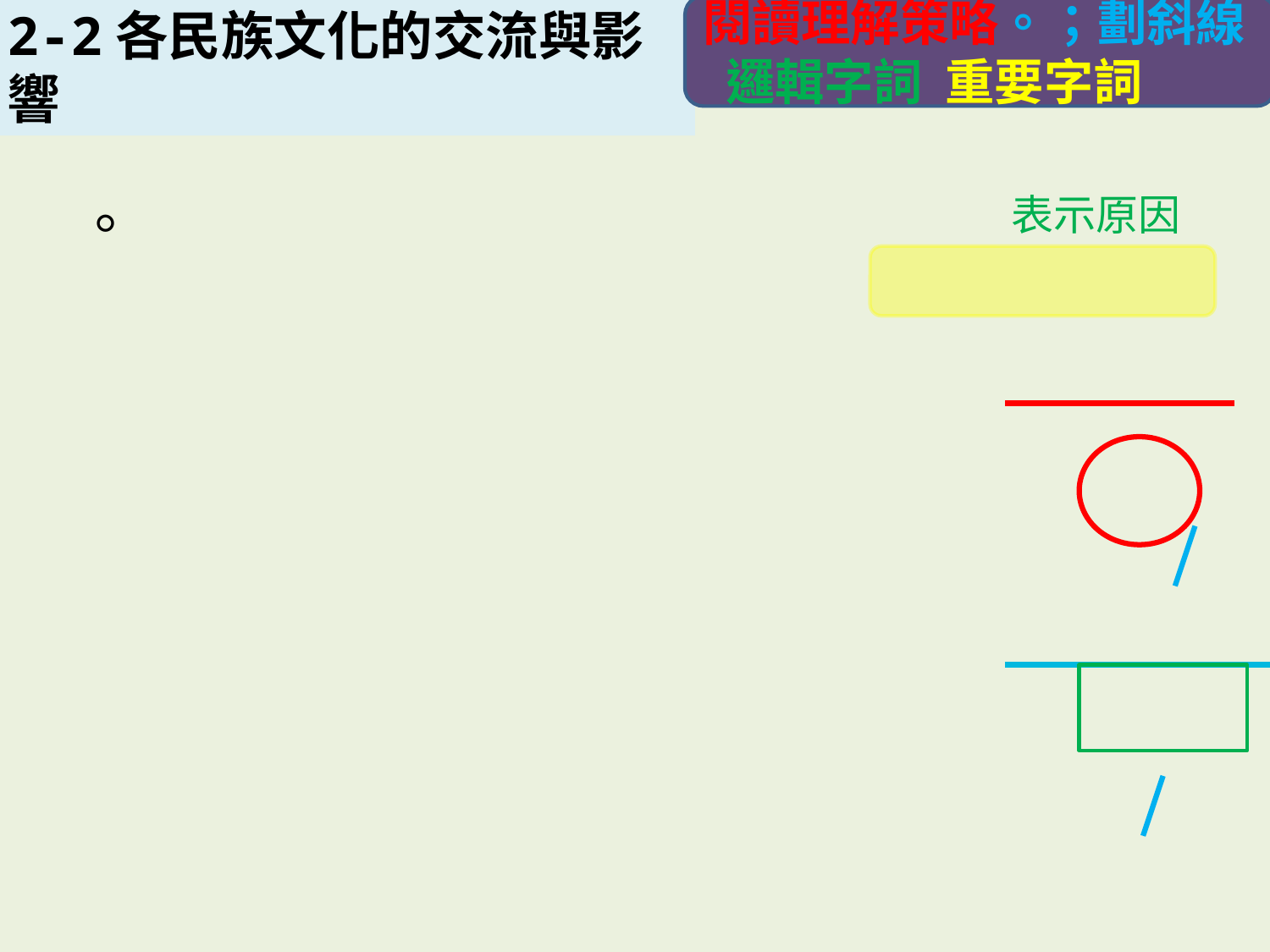

2-2各民族文化的交流與影響
閱讀理解策略。；劃斜線
 邏輯字詞  重要字詞
。
表示原因